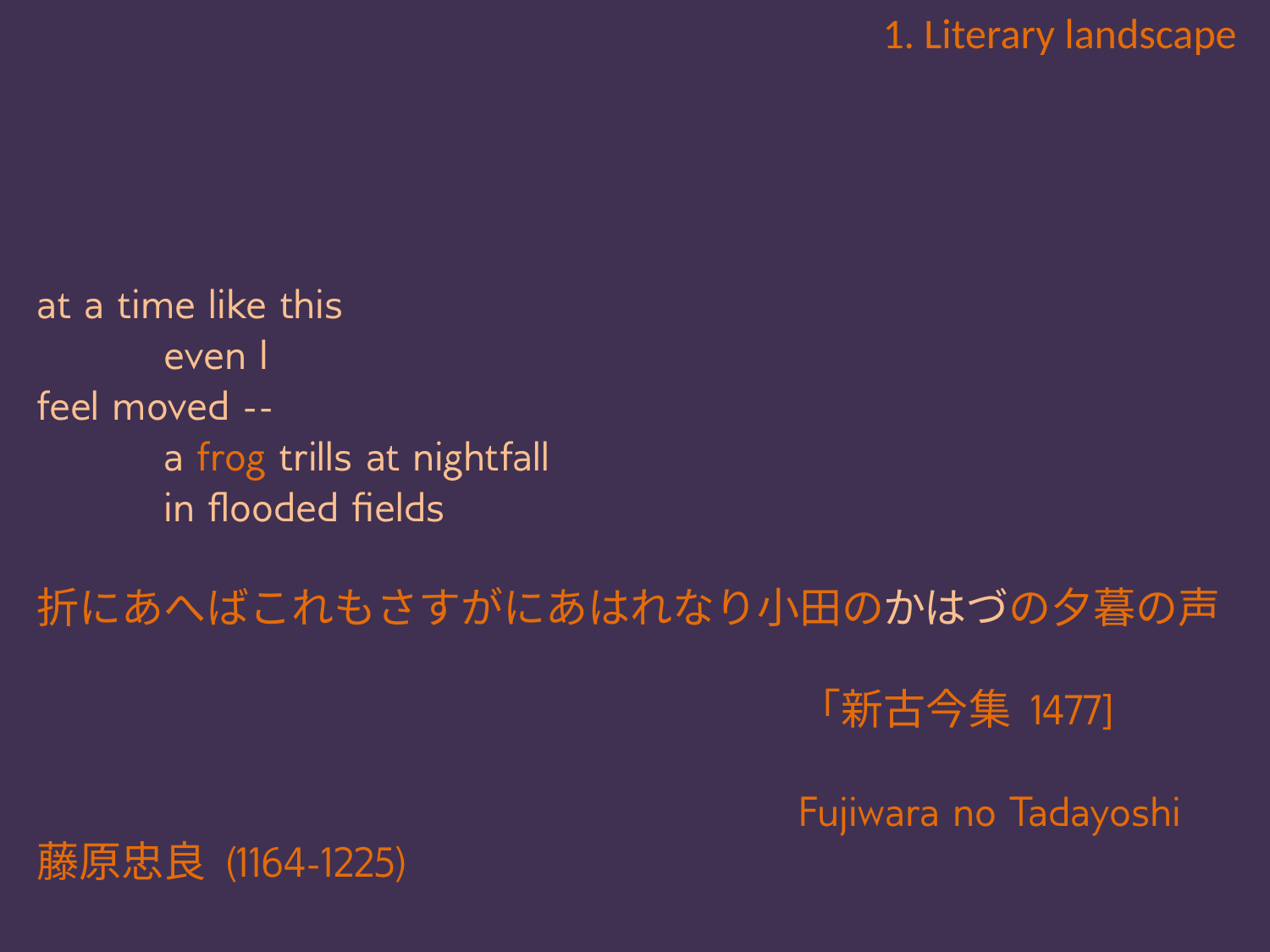

1. Literary landscape

at a time like this
	even I
feel moved --
	a frog trills at nightfall
	in flooded fields

折にあへばこれもさすがにあはれなり小田のかはづの夕暮の声

						「新古今集 1477]

						Fujiwara no Tadayoshi 藤原忠良 (1164-1225)